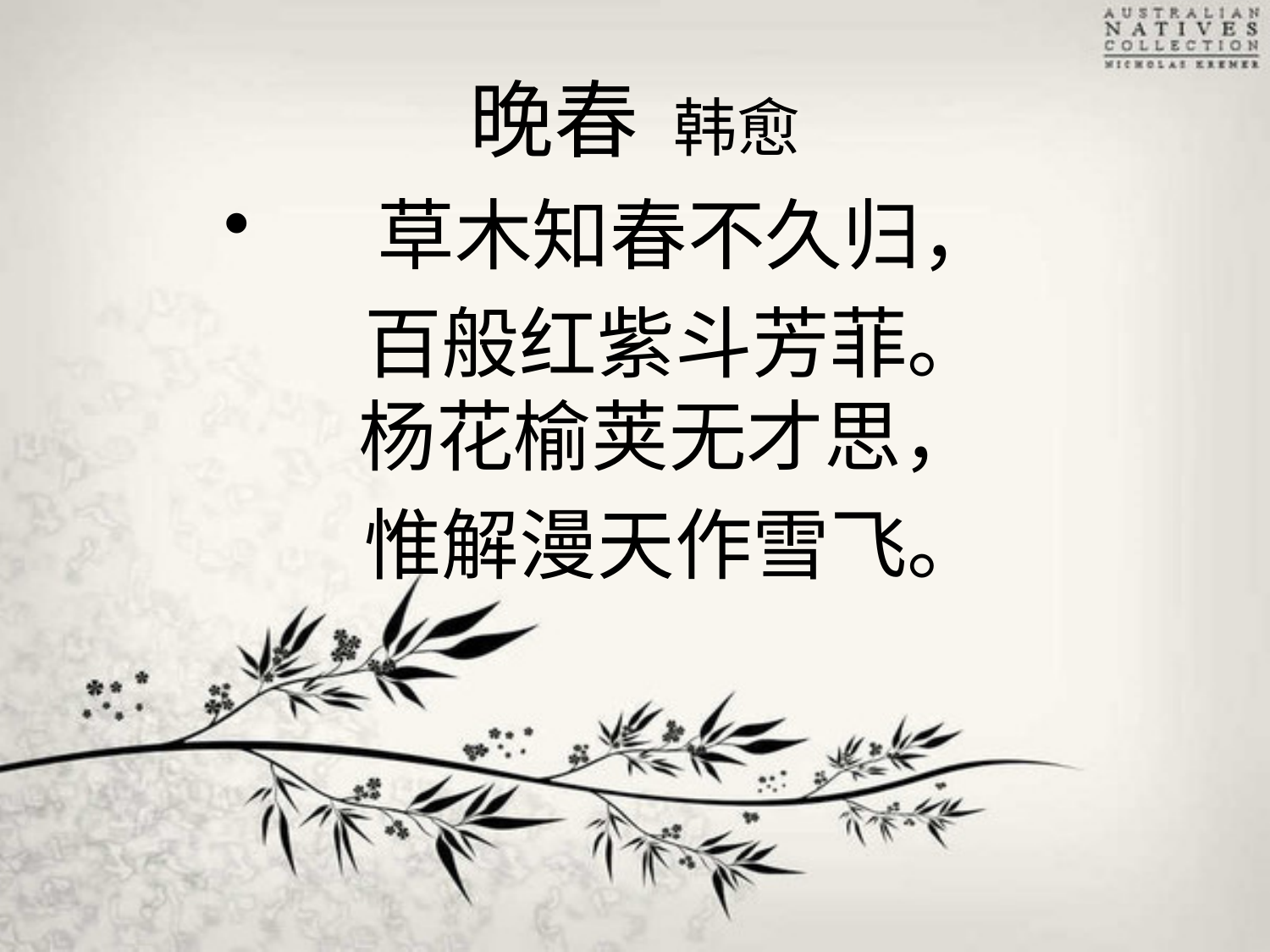

# 晚春  韩愈
     草木知春不久归，
       百般红紫斗芳菲。
     杨花榆荚无才思，
       惟解漫天作雪飞。